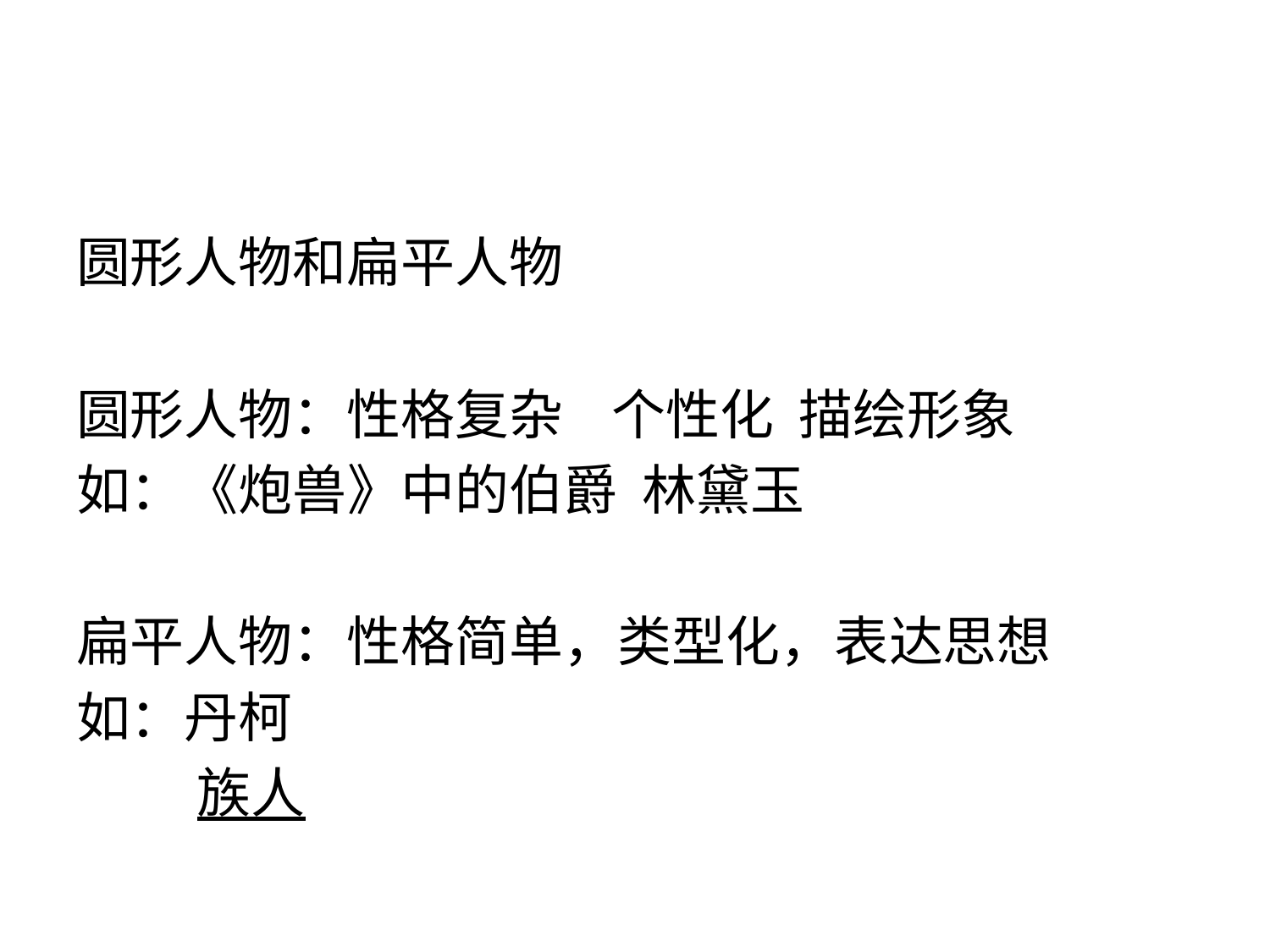

#
圆形人物和扁平人物

圆形人物：性格复杂    个性化  描绘形象
如：《炮兽》中的伯爵  林黛玉

扁平人物：性格简单，类型化，表达思想
如：丹柯
         族人